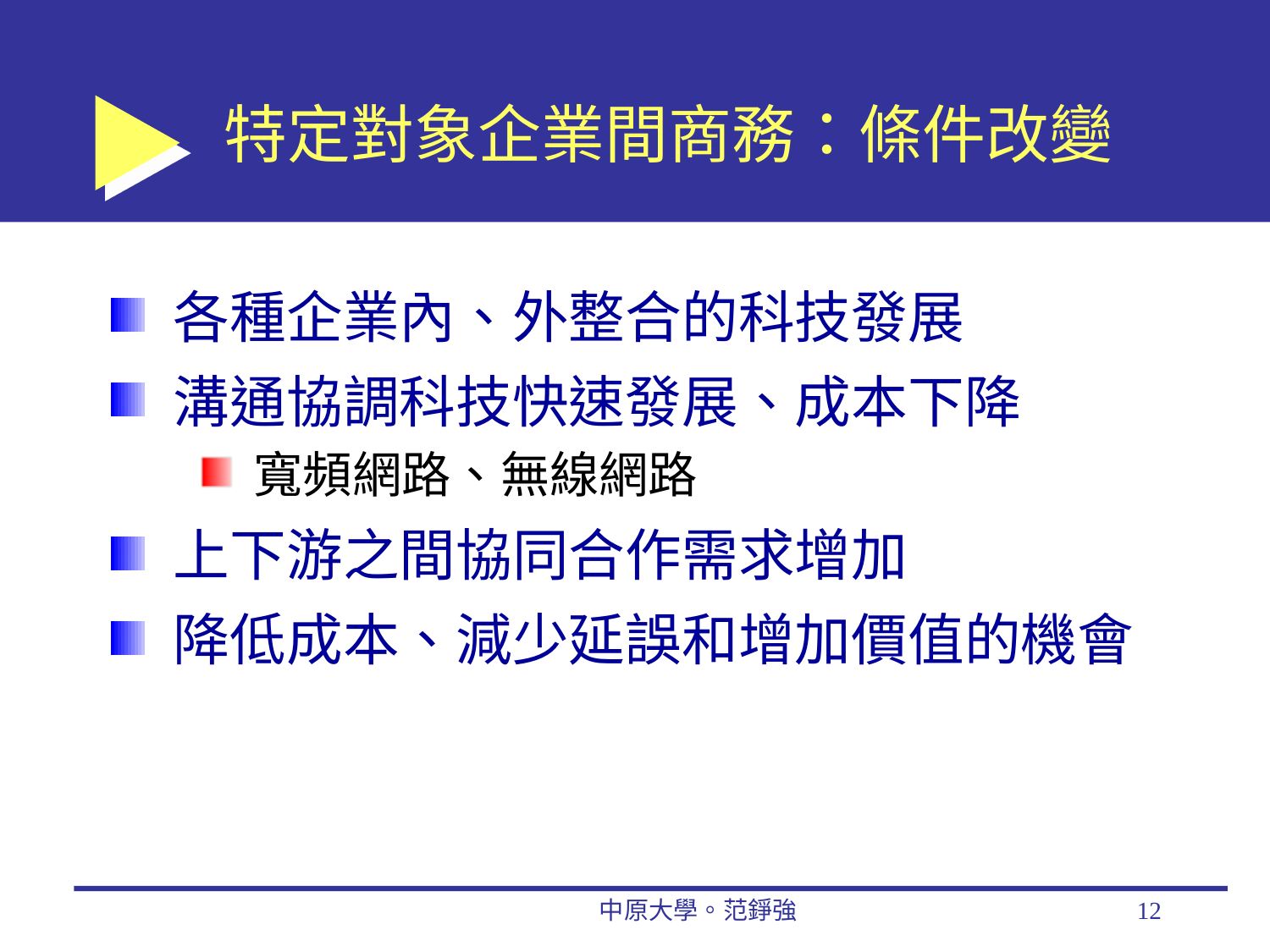

# 特定對象企業間商務：條件改變
各種企業內、外整合的科技發展
溝通協調科技快速發展、成本下降
寬頻網路、無線網路
上下游之間協同合作需求增加
降低成本、減少延誤和增加價值的機會
中原大學。范錚強
12